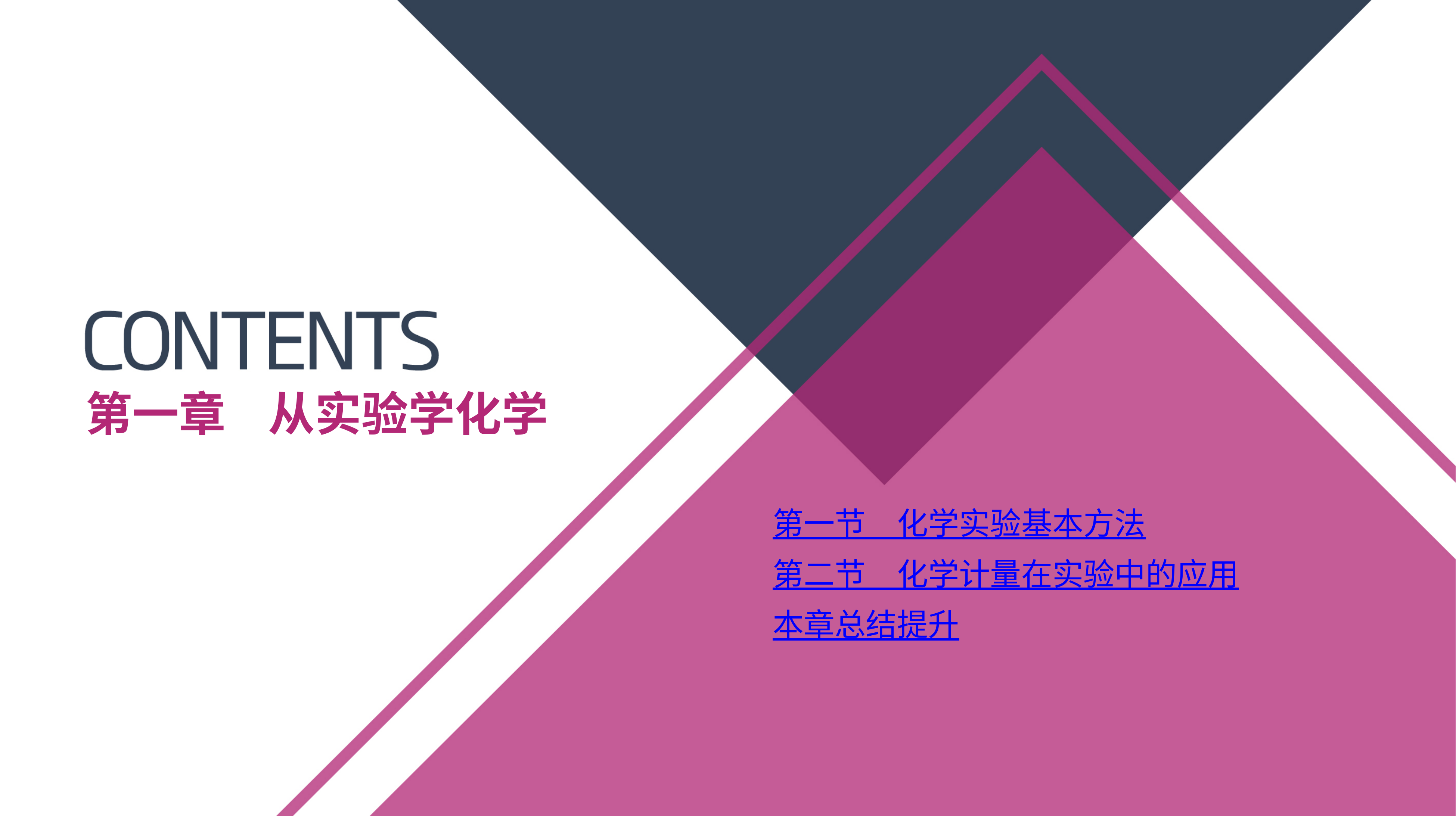

第一章    从实验学化学
第一节　化学实验基本方法
第二节　化学计量在实验中的应用
本章总结提升